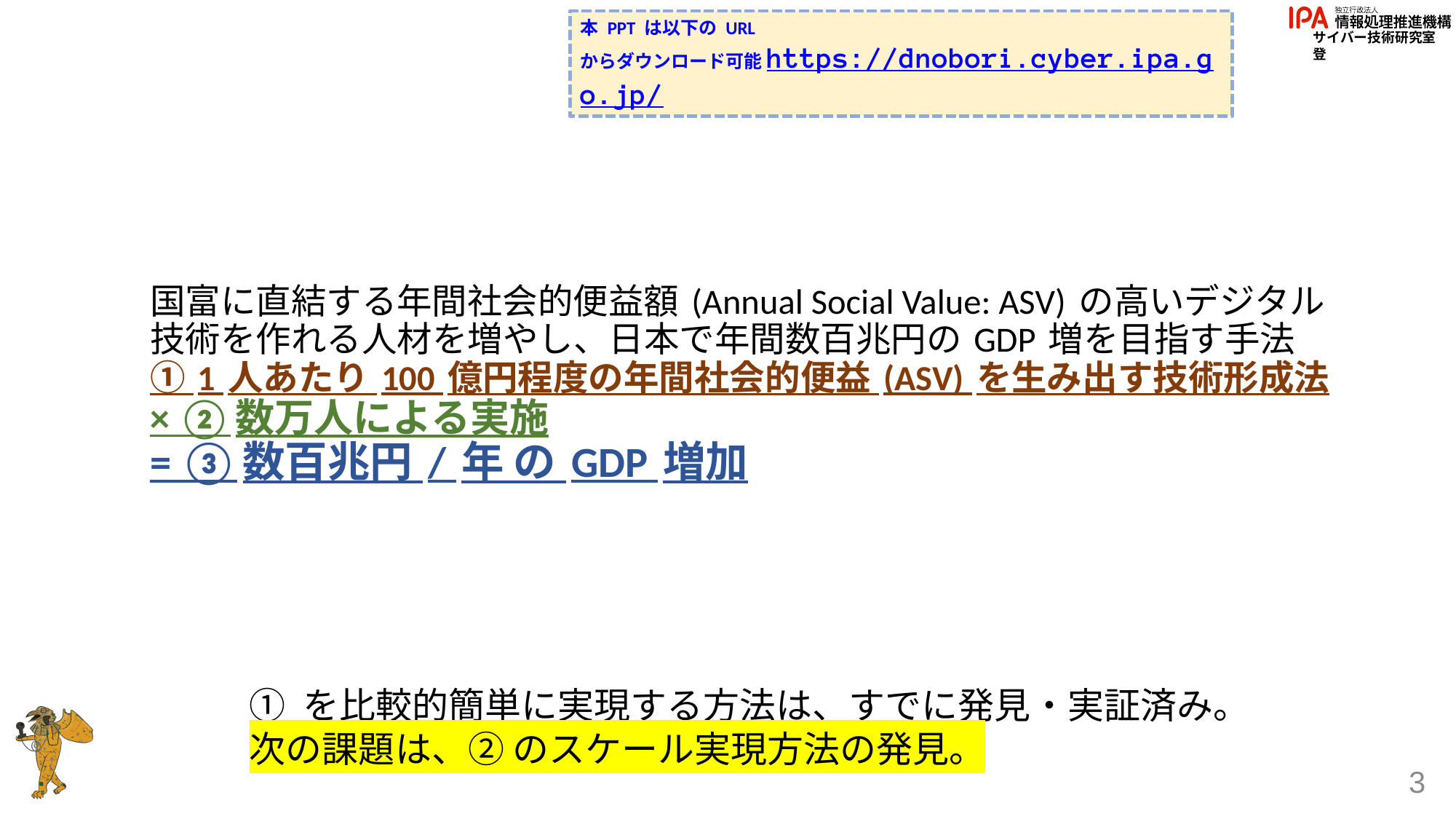

本 PPT は以下の URL からダウンロード可能https://dnobori.cyber.ipa.go.jp/
# 国富に直結する年間社会的便益額 (Annual Social Value: ASV) の高いデジタル技術を作れる人材を増やし、日本で年間数百兆円の GDP 増を目指す手法 ① 1 人あたり 100 億円程度の年間社会的便益 (ASV) を生み出す技術形成法 × ②数万人による実施 = ③数百兆円 / 年 の GDP 増加
① を比較的簡単に実現する方法は、すでに発見・実証済み。
次の課題は、② のスケール実現方法の発見。
3